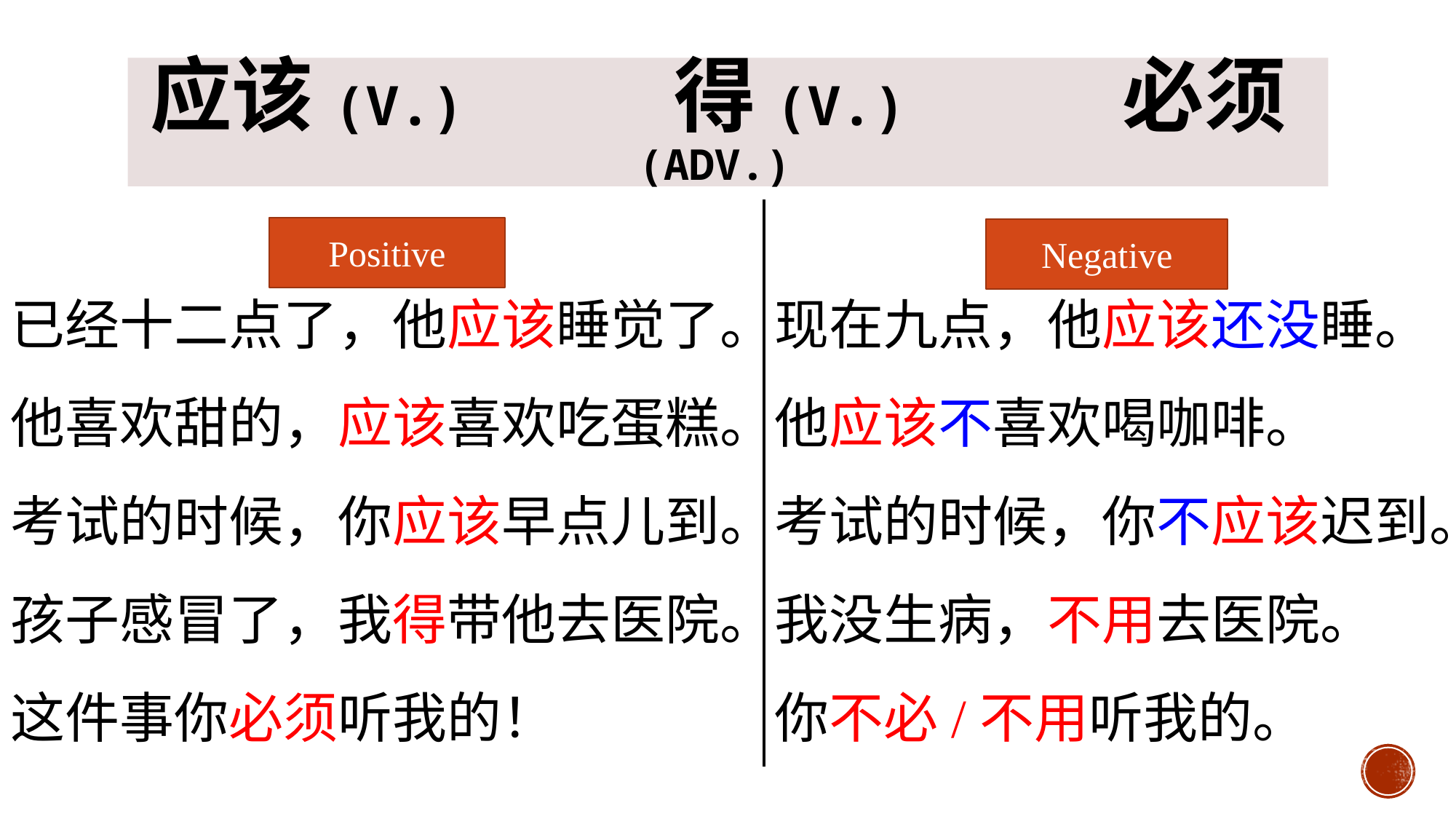

# 应该(V.)      得(V.)    必须(adV.)

已经十二点了，他应该睡觉了。
他喜欢甜的，应该喜欢吃蛋糕。
考试的时候，你应该早点儿到。
孩子感冒了，我得带他去医院。
这件事你必须听我的！

现在九点，他应该还没睡。
他应该不喜欢喝咖啡。
考试的时候，你不应该迟到。
我没生病，不用去医院。
你不必/不用听我的。
Positive
Negative